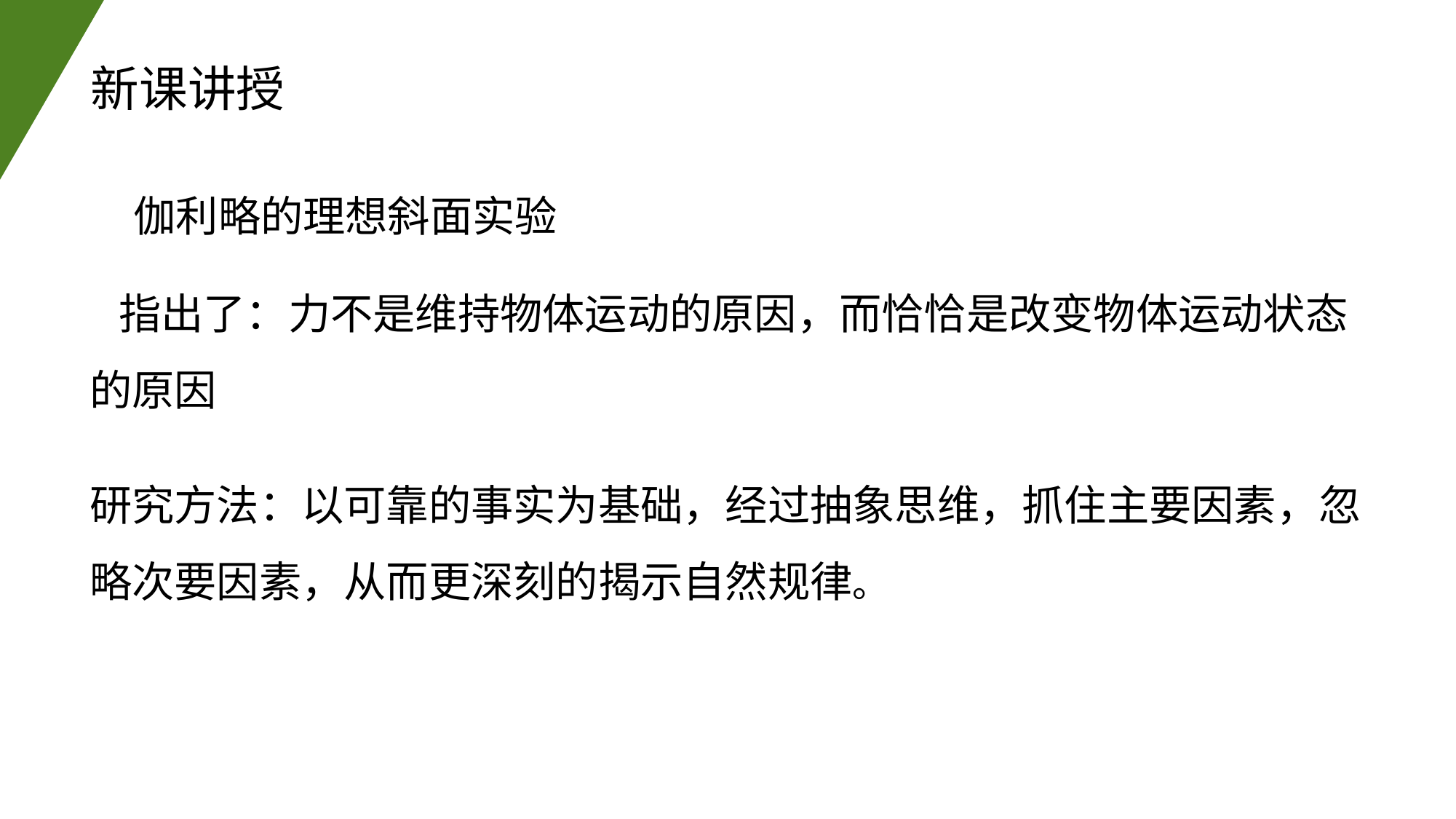

新课讲授
       伽利略的理想斜面实验
  指出了：力不是维持物体运动的原因，而恰恰是改变物体运动状态的原因
研究方法：以可靠的事实为基础，经过抽象思维，抓住主要因素，忽略次要因素，从而更深刻的揭示自然规律。